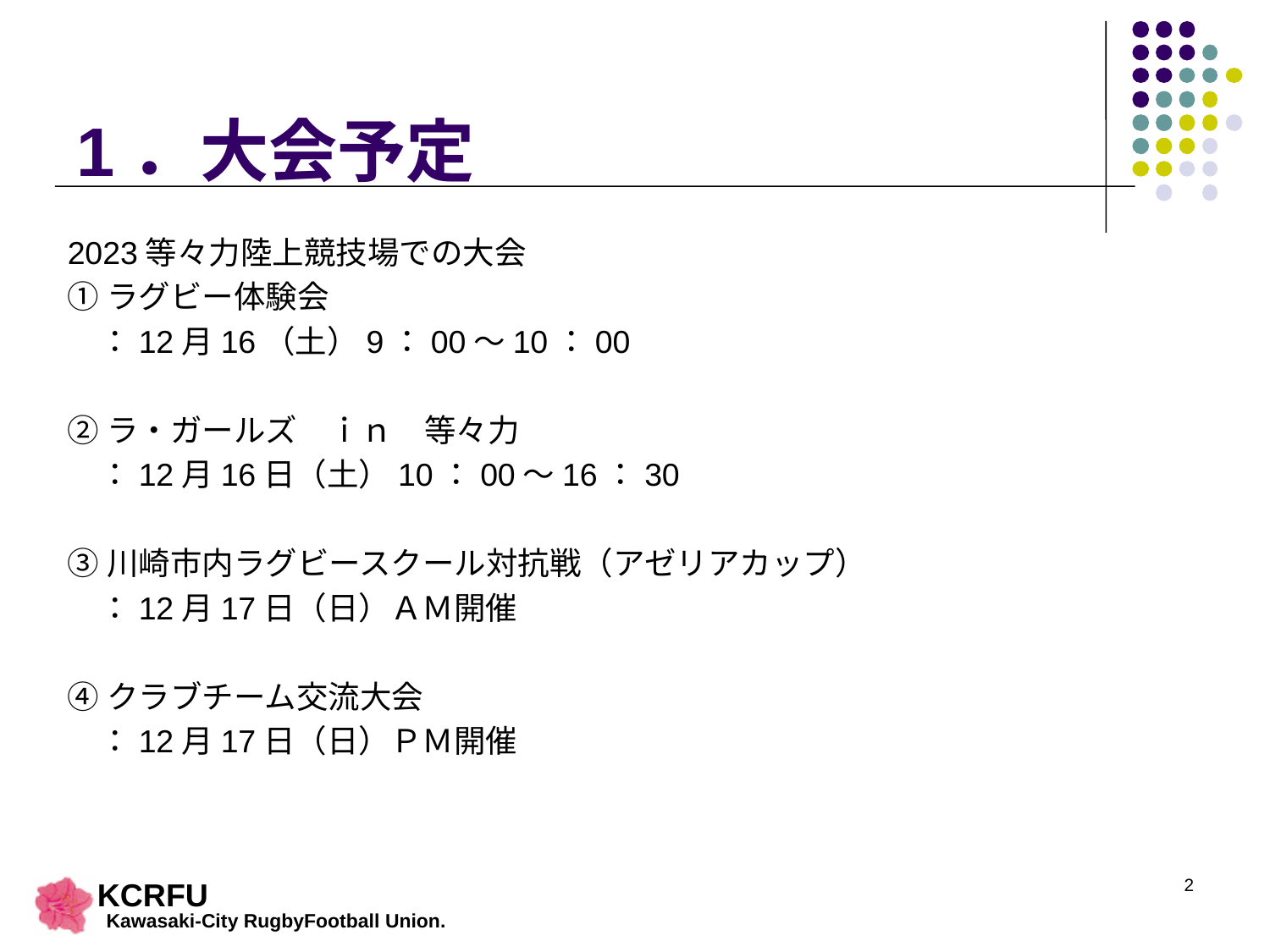

# 1．大会予定

2023等々力陸上競技場での大会
①ラグビー体験会
　：12月16（土）9：00～10：00

②ラ・ガールズ　ｉｎ　等々力
　：12月16日（土）10：00～16：30

③川崎市内ラグビースクール対抗戦（アゼリアカップ）
　：12月17日（日）ＡＭ開催

④クラブチーム交流大会
　：12月17日（日）ＰＭ開催
2